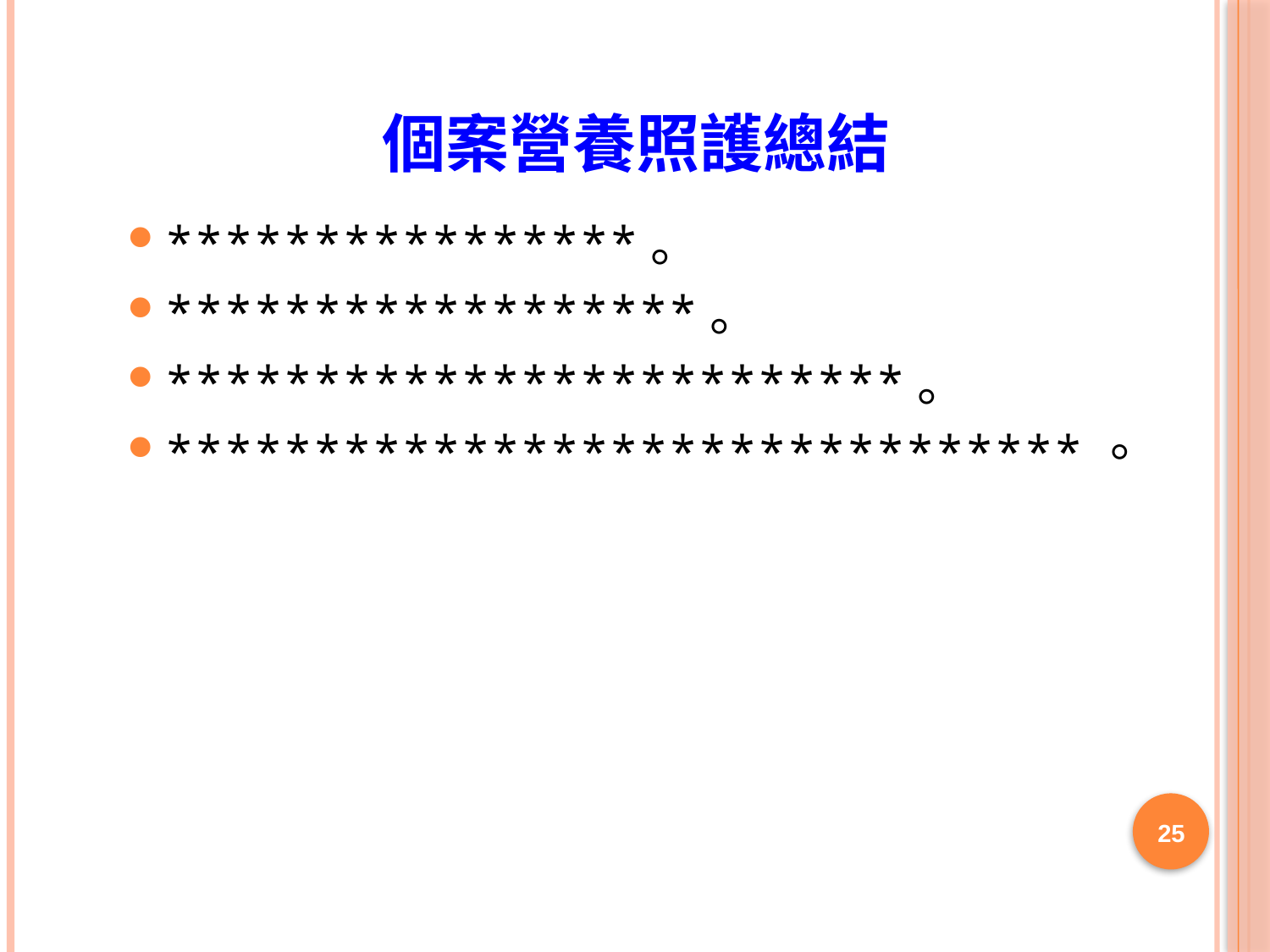

# 個案營養照護總結
****************。
******************。
*************************。
*******************************。
25